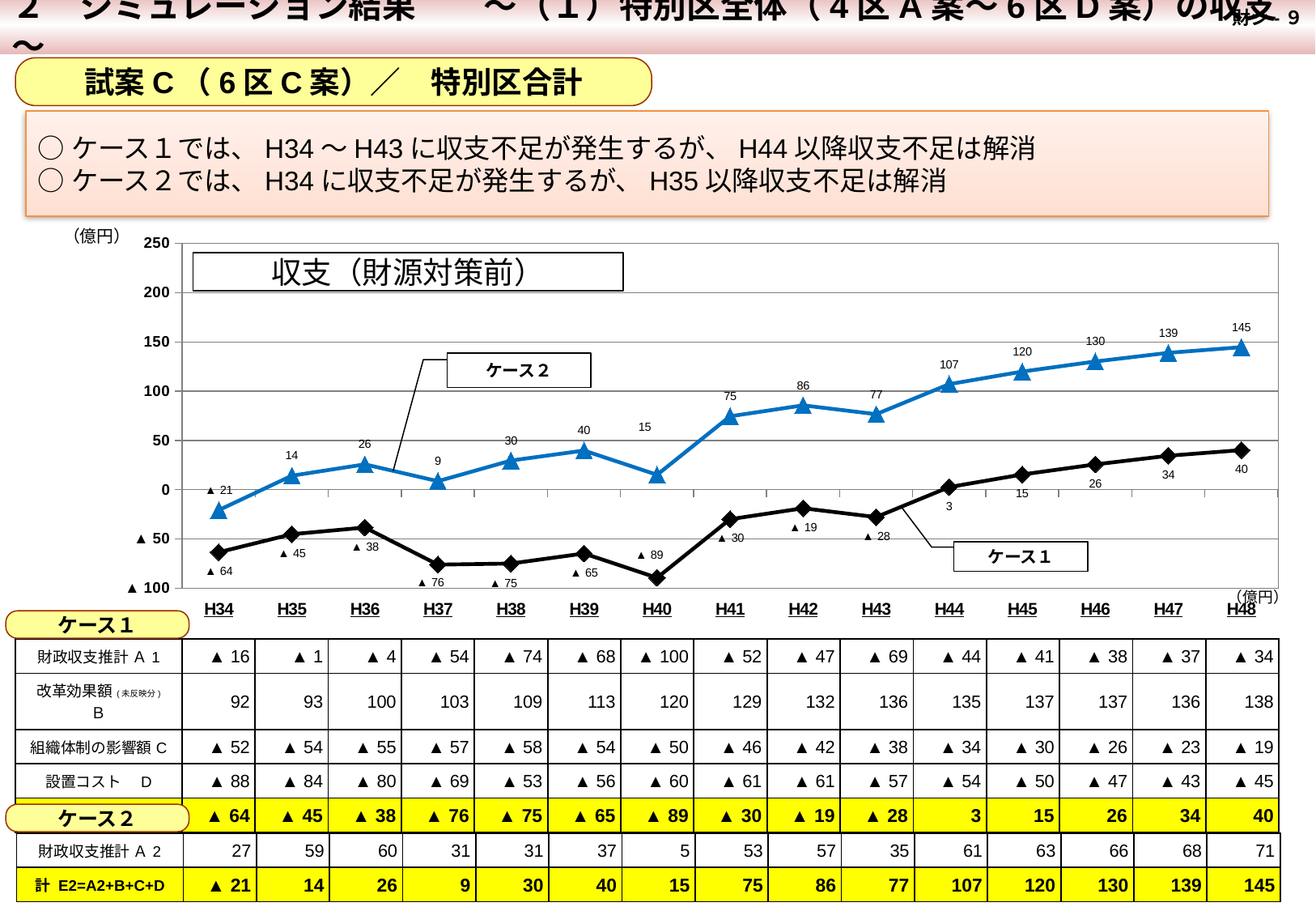

２　シミュレーション結果　　～（１）特別区全体（4区A案～6区D案）の収支～
 財シ-９
試案C（6区C案）／　特別区合計
○ケース１では、H34～H43に収支不足が発生するが、H44以降収支不足は解消
○ケース２では、H34に収支不足が発生するが、H35以降収支不足は解消

### Chart

| Category | 計 E=A+B+C+D | 計 E=A'+B+C+D |
|---|---|---|
| H34 | -63.55799999999998 | -20.79799999999998 |
| H35 | -45.255999999999986 | 14.133999999999997 |
| H36 | -38.464 | 25.686000000000007 |
| H37 | -76.132 | 8.617999999999986 |
| H38 | -75.03999999999999 | 29.51000000000001 |
| H39 | -64.81955193528559 | 39.730448064714416 |
| H40 | -89.47393954251302 | 15.076060457486975 |
| H41 | -30.00034646621952 | 74.54965353378047 |
| H42 | -18.888165962676922 | 85.66183403732308 |
| H43 | -27.888215692384904 | 76.6617843076151 |
| H44 | 2.608650704831601 | 107.15865070483162 |
| H45 | 15.372812215328635 | 119.92281221532863 |
| H46 | 25.654210842352462 | 130.20421084235244 |
| H47 | 34.43985382747246 | 138.98985382747244 |
| H48 | 40.17371356047933 | 144.72371356047935 |
（億円）
収支（財源対策前）
ケース２
ケース１
（億円）
ケース１
| 財政収支推計 Ａ1 | ▲ 16 | ▲ 1 | ▲ 4 | ▲ 54 | ▲ 74 | ▲ 68 | ▲ 100 | ▲ 52 | ▲ 47 | ▲ 69 | ▲ 44 | ▲ 41 | ▲ 38 | ▲ 37 | ▲ 34 |
| --- | --- | --- | --- | --- | --- | --- | --- | --- | --- | --- | --- | --- | --- | --- | --- |
| 改革効果額(未反映分) Ｂ | 92 | 93 | 100 | 103 | 109 | 113 | 120 | 129 | 132 | 136 | 135 | 137 | 137 | 136 | 138 |
| 組織体制の影響額C | ▲ 52 | ▲ 54 | ▲ 55 | ▲ 57 | ▲ 58 | ▲ 54 | ▲ 50 | ▲ 46 | ▲ 42 | ▲ 38 | ▲ 34 | ▲ 30 | ▲ 26 | ▲ 23 | ▲ 19 |
| 設置コスト　D | ▲ 88 | ▲ 84 | ▲ 80 | ▲ 69 | ▲ 53 | ▲ 56 | ▲ 60 | ▲ 61 | ▲ 61 | ▲ 57 | ▲ 54 | ▲ 50 | ▲ 47 | ▲ 43 | ▲ 45 |
| 計 E1=A1+B+C+D | ▲ 64 | ▲ 45 | ▲ 38 | ▲ 76 | ▲ 75 | ▲ 65 | ▲ 89 | ▲ 30 | ▲ 19 | ▲ 28 | 3 | 15 | 26 | 34 | 40 |
ケース２
| 財政収支推計 Ａ2 | 27 | 59 | 60 | 31 | 31 | 37 | 5 | 53 | 57 | 35 | 61 | 63 | 66 | 68 | 71 |
| --- | --- | --- | --- | --- | --- | --- | --- | --- | --- | --- | --- | --- | --- | --- | --- |
| 計 E2=A2+B+C+D | ▲ 21 | 14 | 26 | 9 | 30 | 40 | 15 | 75 | 86 | 77 | 107 | 120 | 130 | 139 | 145 |